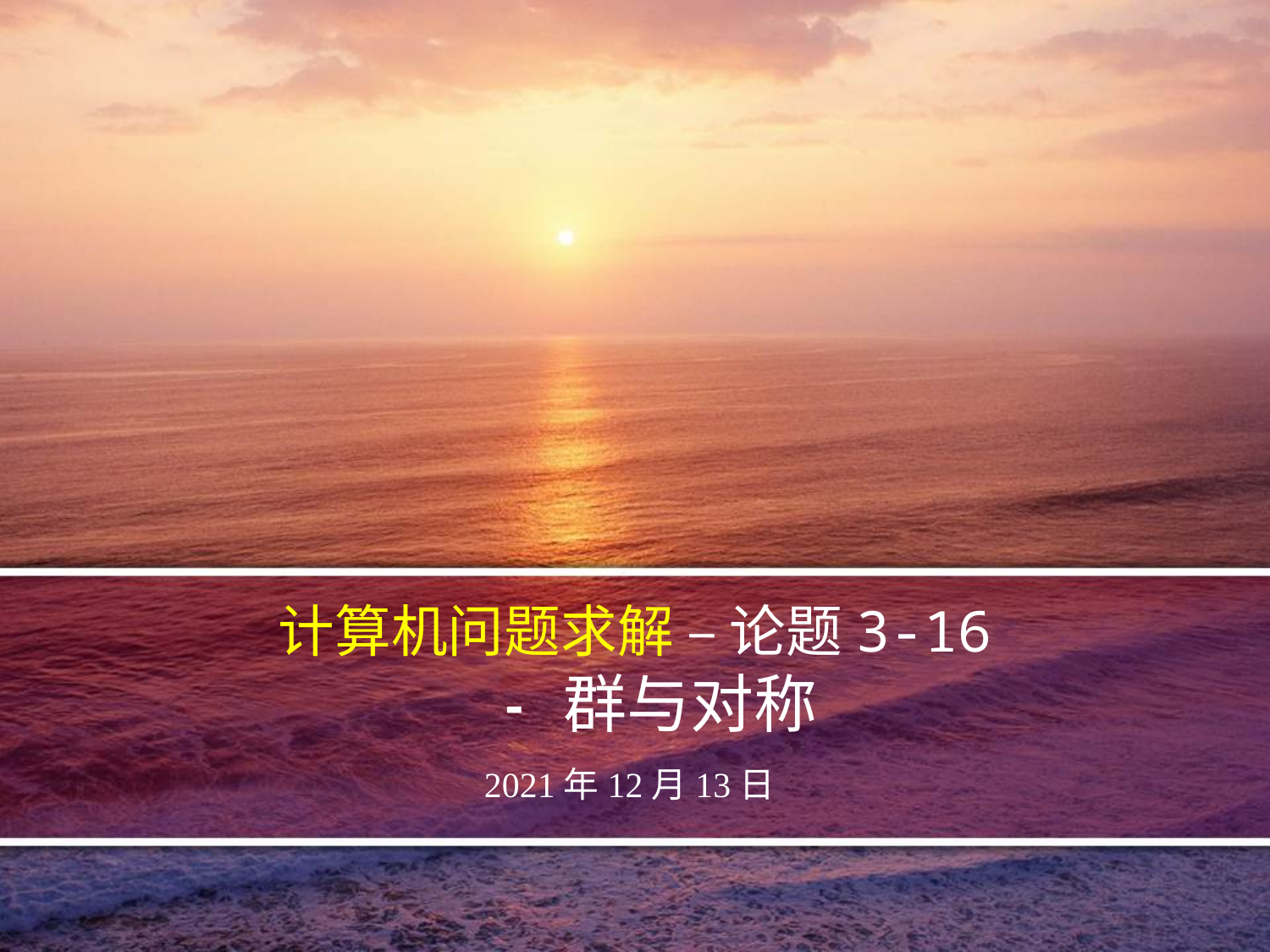

# 计算机问题求解 – 论题3-16 -  群与对称
2021年12月13日